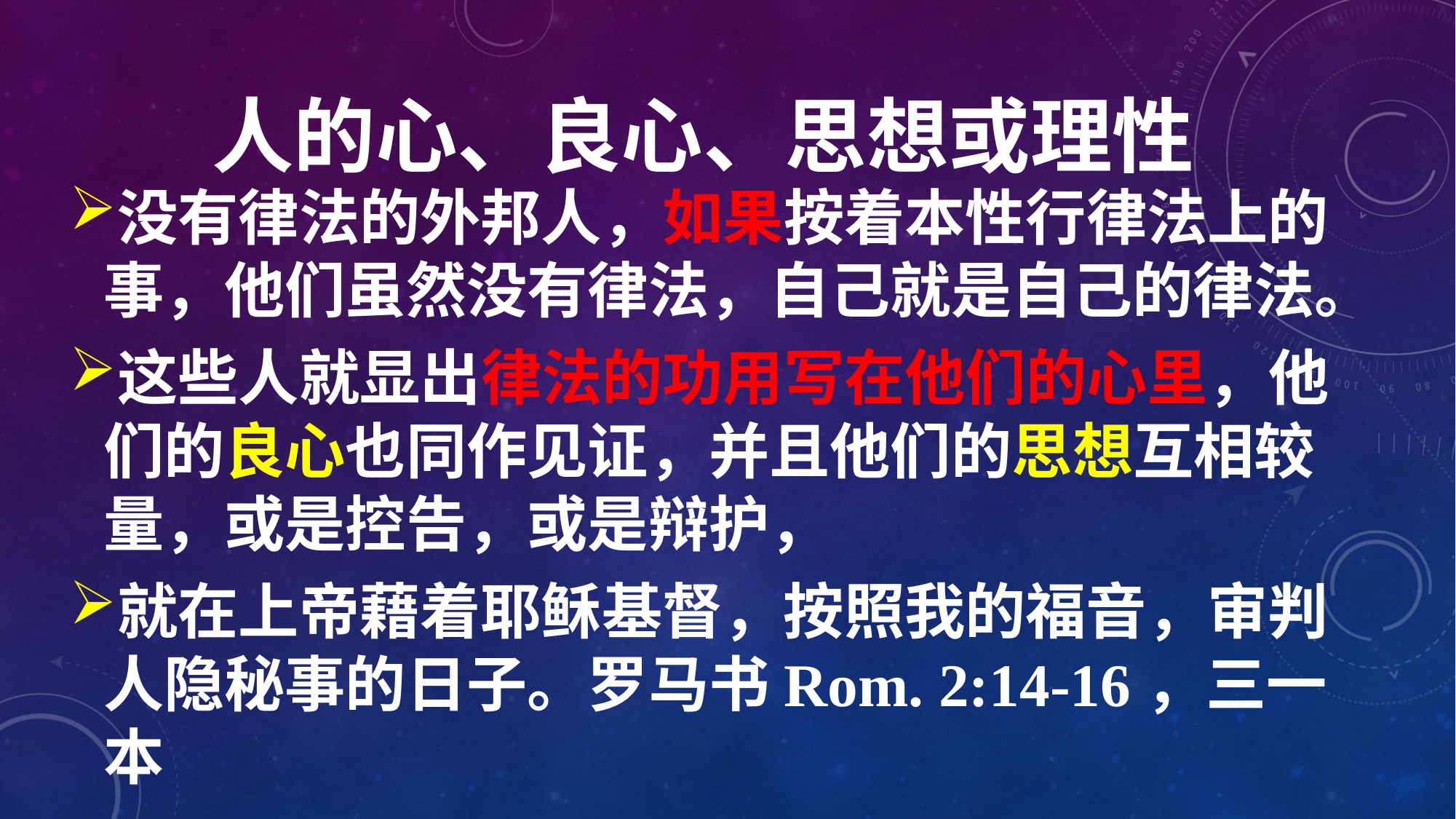

# 人的心、良心、思想或理性
没有律法的外邦人，如果按着本性行律法上的事，他们虽然没有律法，自己就是自己的律法。
这些人就显出律法的功用写在他们的心里，他们的良心也同作见证，并且他们的思想互相较量，或是控告，或是辩护，
就在上帝藉着耶稣基督，按照我的福音，审判人隐秘事的日子。罗马书Rom. 2:14-16，三一本